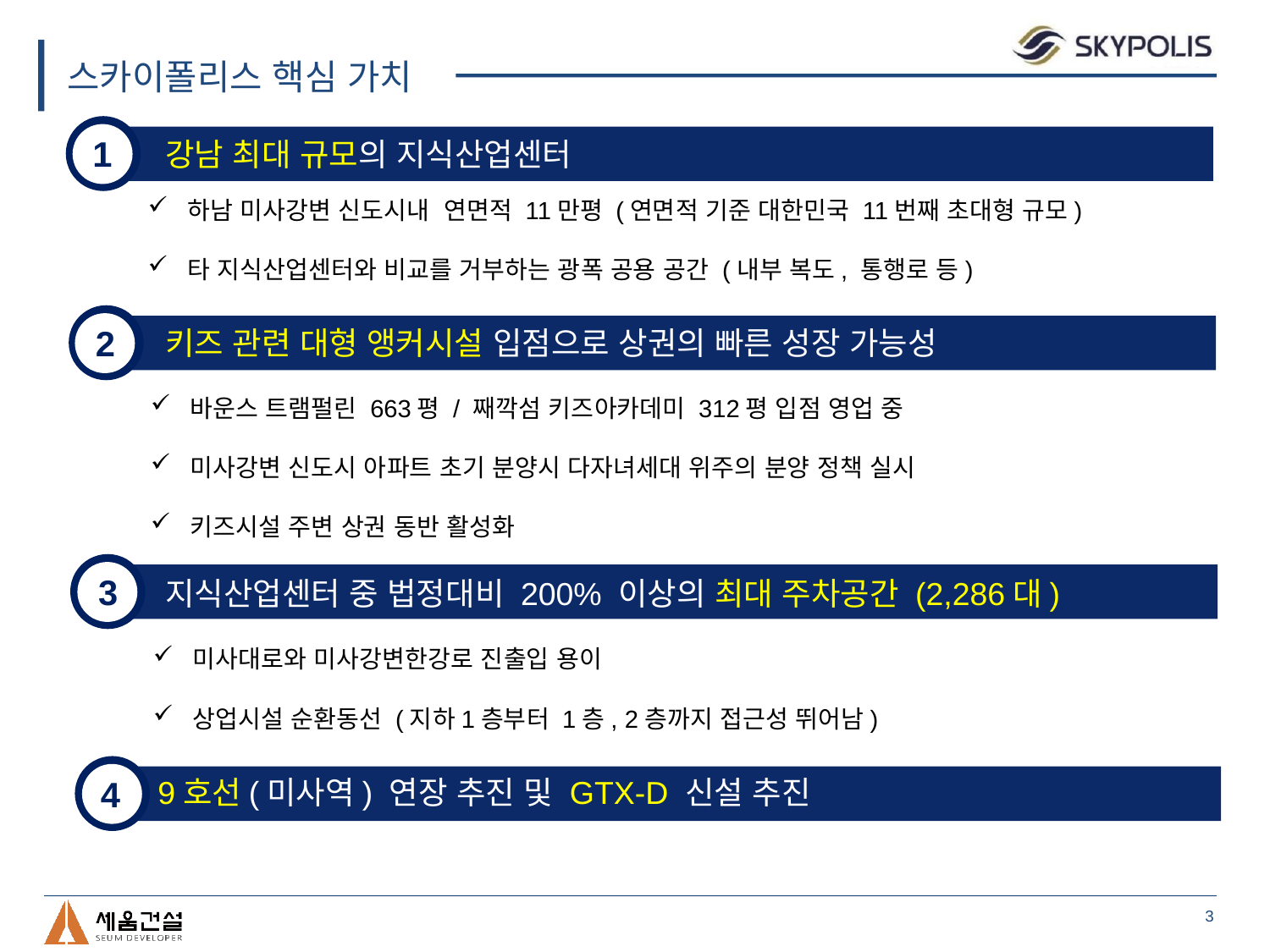

스카이폴리스 핵심 가치

1

 강남 최대 규모의 지식산업센터
하남 미사강변 신도시내  연면적 11만평 (연면적 기준 대한민국 11번째 초대형 규모)

타 지식산업센터와 비교를 거부하는 광폭 공용 공간 (내부 복도, 통행로 등)

2

 키즈 관련 대형 앵커시설 입점으로 상권의 빠른 성장 가능성
바운스 트램펄린 663평 / 째깍섬 키즈아카데미 312평 입점 영업 중

미사강변 신도시 아파트 초기 분양시 다자녀세대 위주의 분양 정책 실시

키즈시설 주변 상권 동반 활성화

3

 지식산업센터 중 법정대비 200% 이상의 최대 주차공간 (2,286대)
미사대로와 미사강변한강로 진출입 용이

상업시설 순환동선 (지하1층부터 1층, 2층까지 접근성 뛰어남)

4

 9호선(미사역) 연장 추진 및 GTX-D 신설 추진